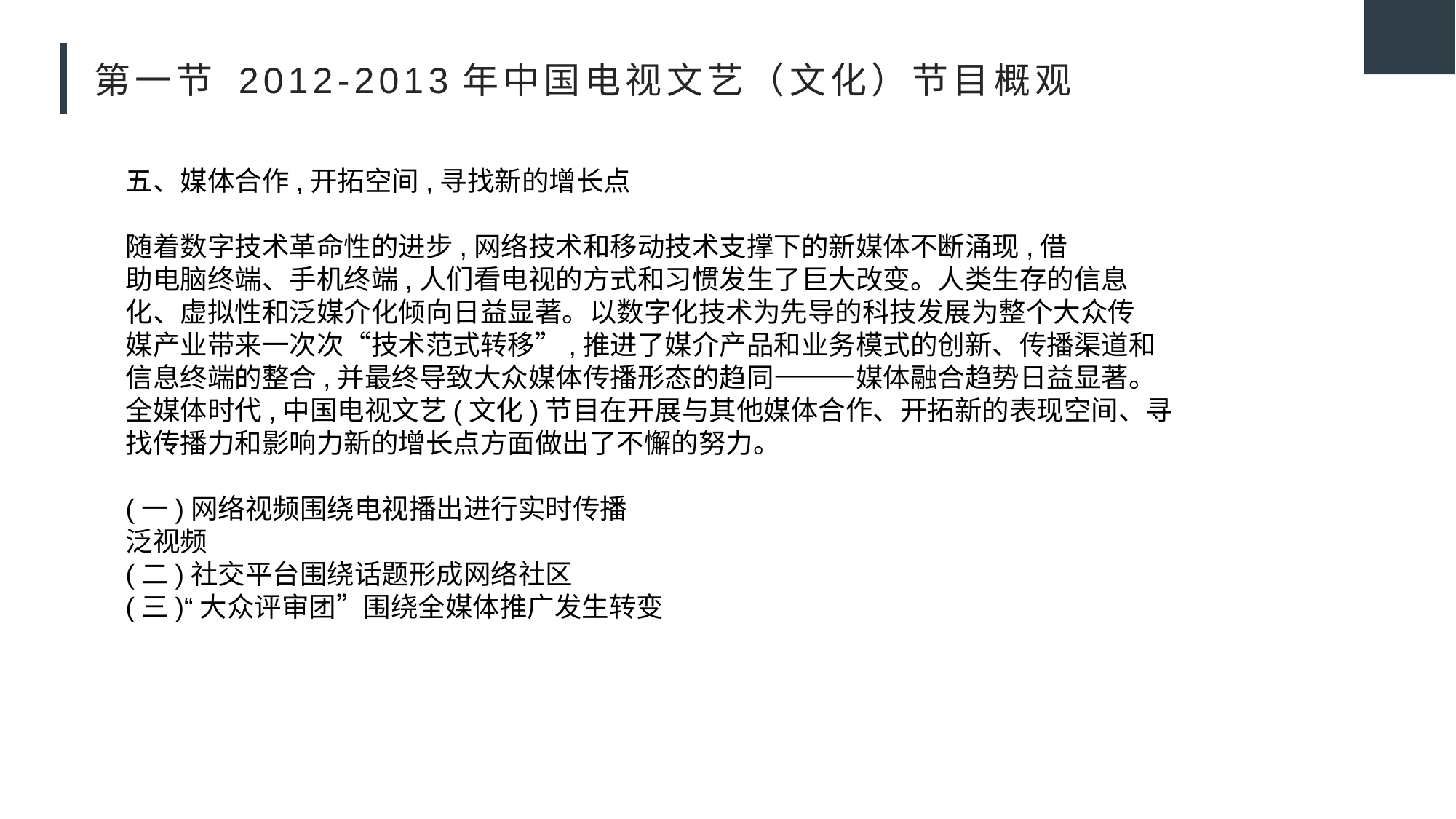

# 第一节 2012-2013年中国电视文艺（文化）节目概观
五、媒体合作,开拓空间,寻找新的增长点

随着数字技术革命性的进步,网络技术和移动技术支撑下的新媒体不断涌现,借
助电脑终端、手机终端,人们看电视的方式和习惯发生了巨大改变。人类生存的信息
化、虚拟性和泛媒介化倾向日益显著。以数字化技术为先导的科技发展为整个大众传
媒产业带来一次次“技术范式转移”,推进了媒介产品和业务模式的创新、传播渠道和
信息终端的整合,并最终导致大众媒体传播形态的趋同———媒体融合趋势日益显著。
全媒体时代,中国电视文艺(文化)节目在开展与其他媒体合作、开拓新的表现空间、寻
找传播力和影响力新的增长点方面做出了不懈的努力。

(一)网络视频围绕电视播出进行实时传播
泛视频
(二)社交平台围绕话题形成网络社区
(三)“大众评审团”围绕全媒体推广发生转变